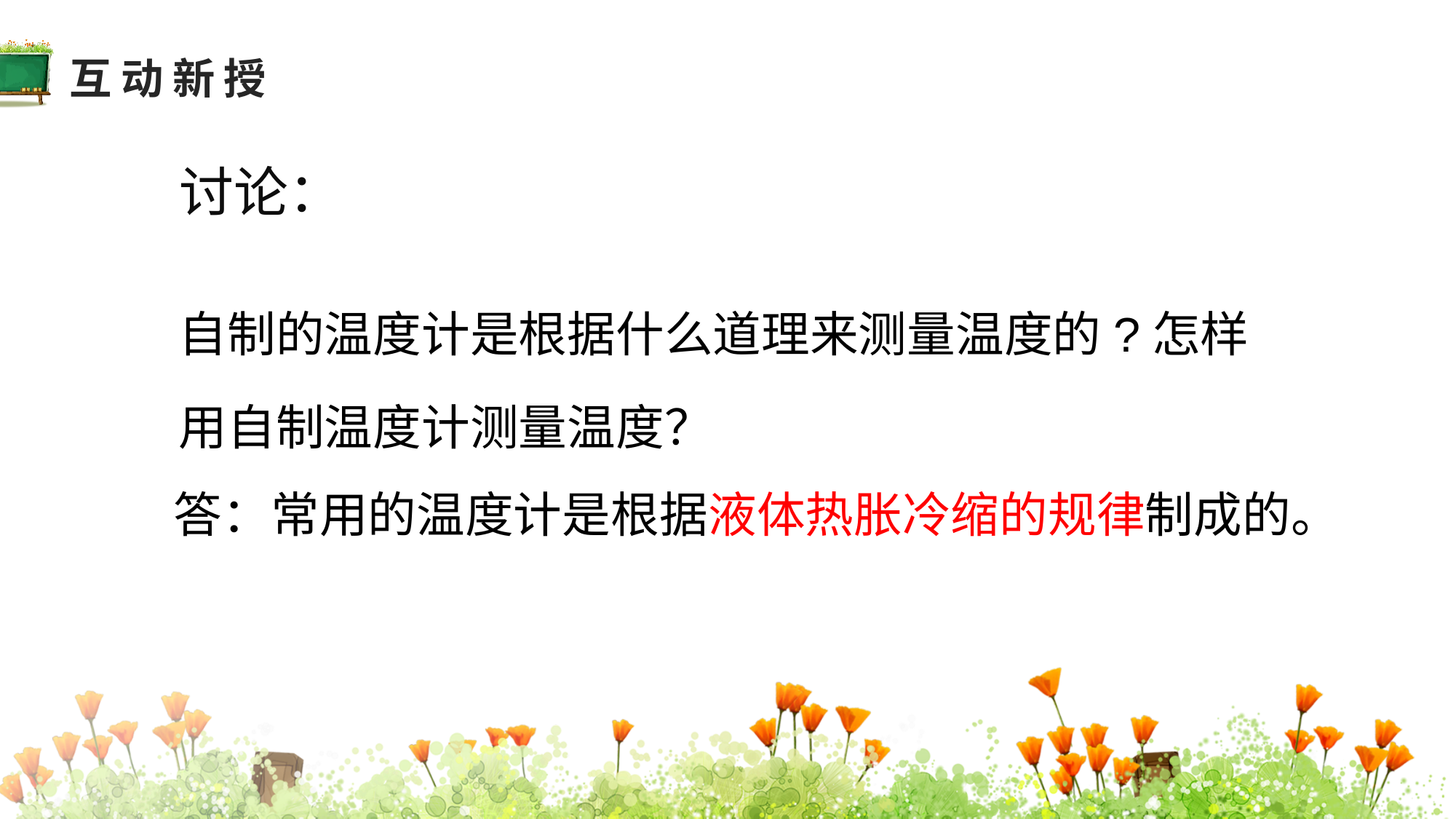

互动新授
讨论：
自制的温度计是根据什么道理来测量温度的?怎样用自制温度计测量温度？
答：常用的温度计是根据液体热胀冷缩的规律制成的。